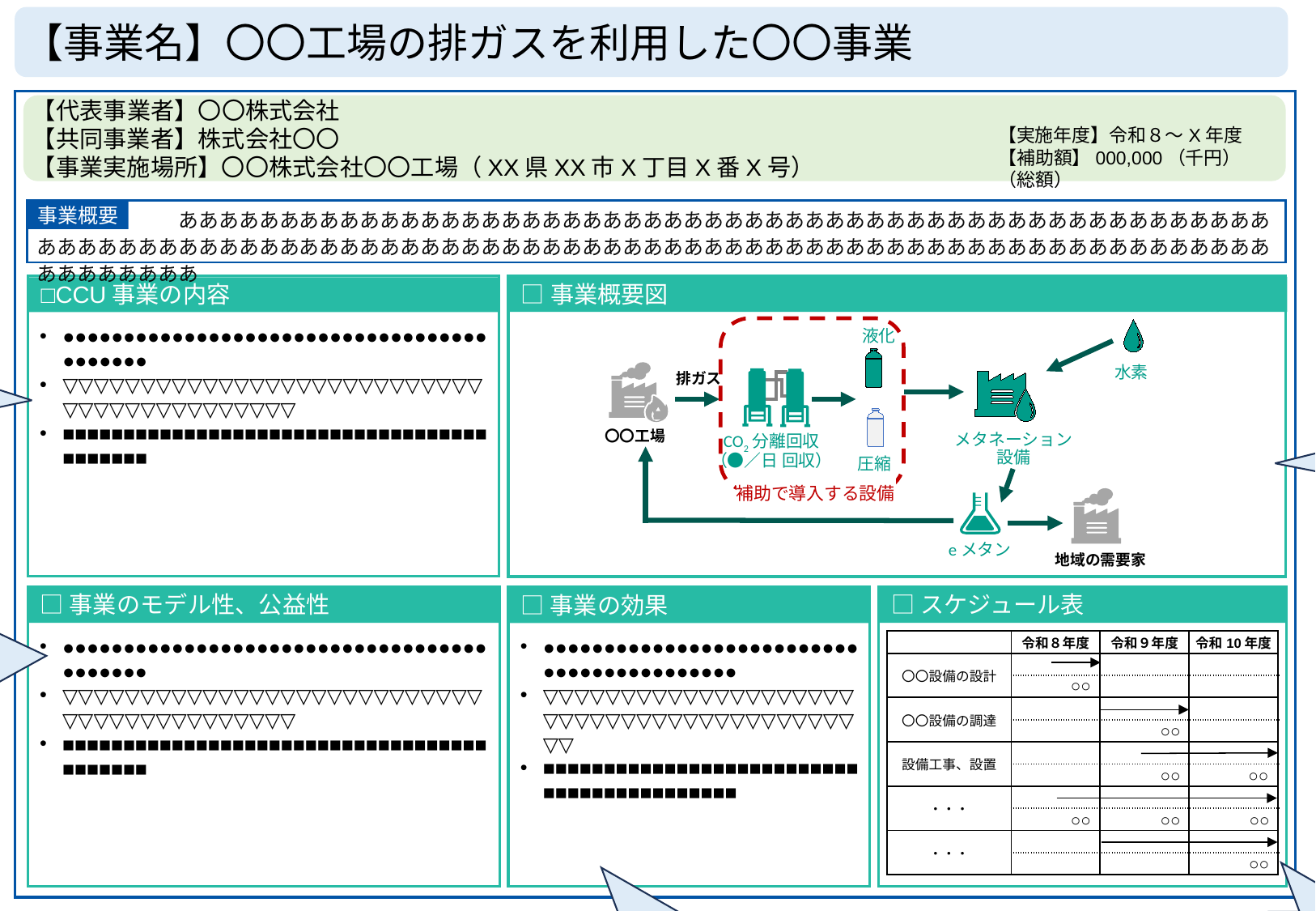

【全項目共通の注意事項】
■体言止め（例：～を導入）と用言止め（例：～を導入する）が混在しないよう記載を統一してください。

【事業名】〇〇工場の排ガスを利用した〇〇事業

【代表事業者】〇〇株式会社
【共同事業者】株式会社〇〇
【事業実施場所】〇〇株式会社〇〇工場（XX県XX市X丁目X番X号）
【実施年度】令和８～X年度
【補助額】000,000（千円）（総額）
事業概要
　　　　　　　あああああああああああああああああああああああああああああああああああああああああああああああああああああああああああああああああああああああああああああああああああああああああああああああああああああああああああああああああああああああああああ

●●●●●●●●●●●●●●●●●●●●●●●●●●●●●●●●●●●●●●●●●●
▽▽▽▽▽▽▽▽▽▽▽▽▽▽▽▽▽▽▽▽▽▽▽▽▽▽▽▽▽▽▽▽▽▽▽▽▽▽▽▽▽▽
■■■■■■■■■■■■■■■■■■■■■■■■■■■■■■■■■■■■■■■■■■

□CCU事業の内容
□事業概要図

液化

水素

■どのようなCCU事業を行うのか、事業内容を記載すること。
■導入する設備の概要を記載すること。
■12ポイント

排ガス

■実施するCCU事業の概要を図示してください。
■作成に当たっては、補助によりどの設備を導入するかが分かるようにしてください。
〇〇工場
メタネーション設備
CO2分離回収
（●／日 回収）
圧縮
補助で導入する設備

eメタン
地域の需要家
□事業のモデル性、公益性
●●●●●●●●●●●●●●●●●●●●●●●●●●●●●●●●●●●●●●●●●●
▽▽▽▽▽▽▽▽▽▽▽▽▽▽▽▽▽▽▽▽▽▽▽▽▽▽▽▽▽▽▽▽▽▽▽▽▽▽▽▽▽▽
■■■■■■■■■■■■■■■■■■■■■■■■■■■■■■■■■■■■■■■■■■
●●●●●●●●●●●●●●●●●●●●●●●●●●●●●●●●●●●●●●●●●●
▽▽▽▽▽▽▽▽▽▽▽▽▽▽▽▽▽▽▽▽▽▽▽▽▽▽▽▽▽▽▽▽▽▽▽▽▽▽▽▽▽▽
■■■■■■■■■■■■■■■■■■■■■■■■■■■■■■■■■■■■■■■■■■

□事業の効果

□スケジュール表
■実施する事業のモデル性を記載すること。
■事業の実施により、社会・地域にどのように貢献できるのか記載すること。
■12ポイント
|  | 令和８年度 | 令和９年度 | 令和10年度 |
| --- | --- | --- | --- |
| 〇〇設備の設計 |  |  |  |
|  |  |  |  |
| 〇〇設備の調達 |  |  |  |
|  |  |  |  |
| 設備工事、設置 |  |  |  |
|  |  |  |  |
| ・・・ |  |  |  |
|  |  |  |  |
| ・・・ |  |  |  |
|  |  |  |  |
○○
○○
○○
○○
○○
○○
○○
○○
事業完了までのスケジュールを記載すること。
■CO2削減効果の算定方法、事業によるCO2削減効果の試算結果について記載すること。
■12ポイント